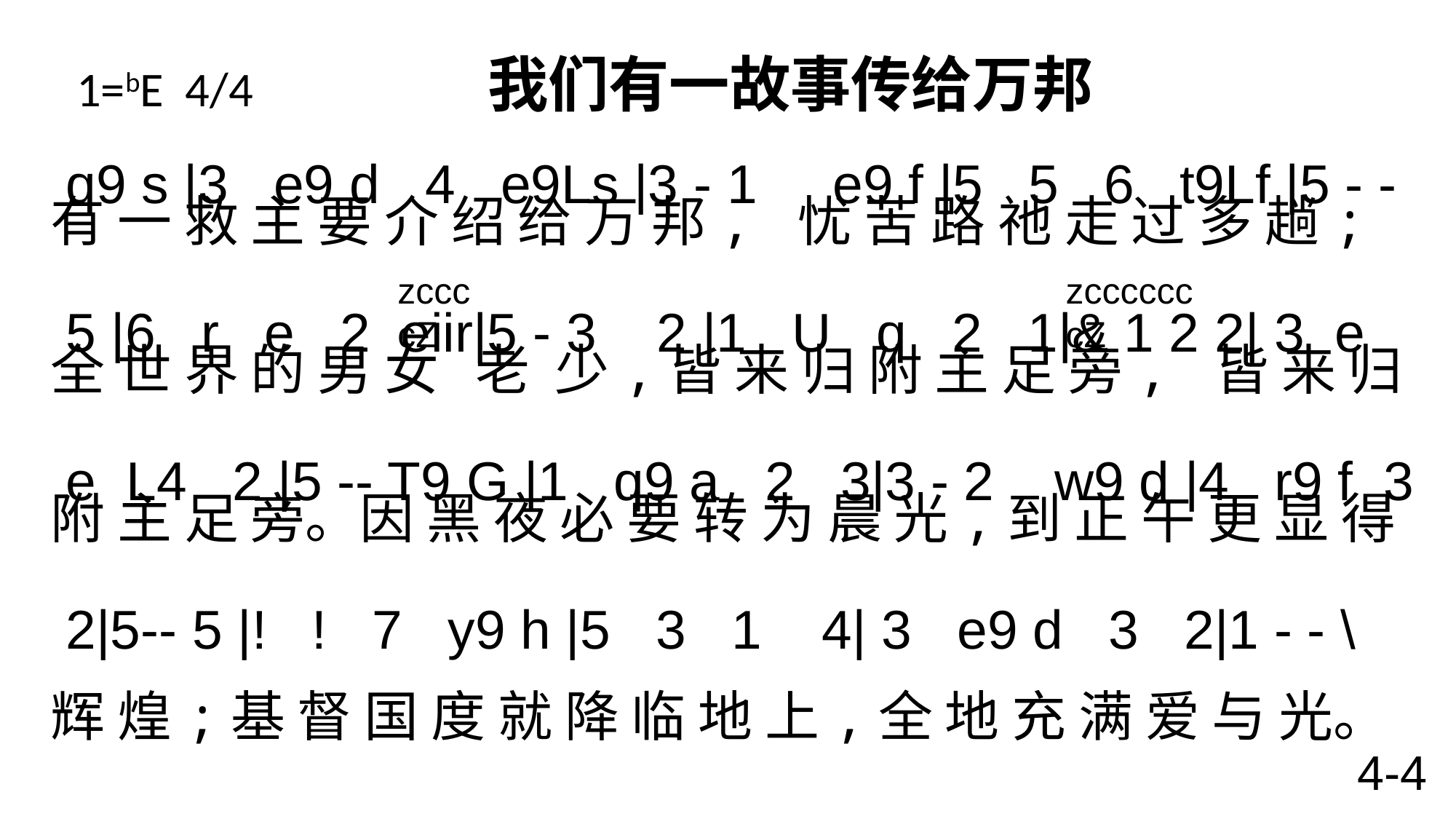

# 1=bE  4/4                 我们有一故事传给万邦
 q9 s |3   e9 d   4   e9Ls |3 - 1     e9 f |5   5   6   t9Lf |5 - -
有 一 救 主 要 介 绍 给 万 邦, 忧 苦 路 祂 走 过 多 趟;
 5 |6   r   e   2  eiir|5 - 3    2 |1   U   q   2   1|& 1 2 2| 3  e
全 世 界 的 男 女   老  少,皆 来 归 附 主 足 旁, 皆 来 归
 e  L4   2 |5 -- T9 G |1   q9 a   2   3|3 - 2    w9 d |4   r9 f  3
附 主 足 旁。因 黑 夜 必 要 转 为 晨 光,到 正 午 更 显 得
 2|5-- 5 |!   !   7   y9 h |5   3   1    4| 3   e9 d   3   2|1 - - \
辉 煌;基 督 国 度 就 降 临 地 上,全 地 充 满 爱 与 光。
zcccccccZ
zccccZ
4-4